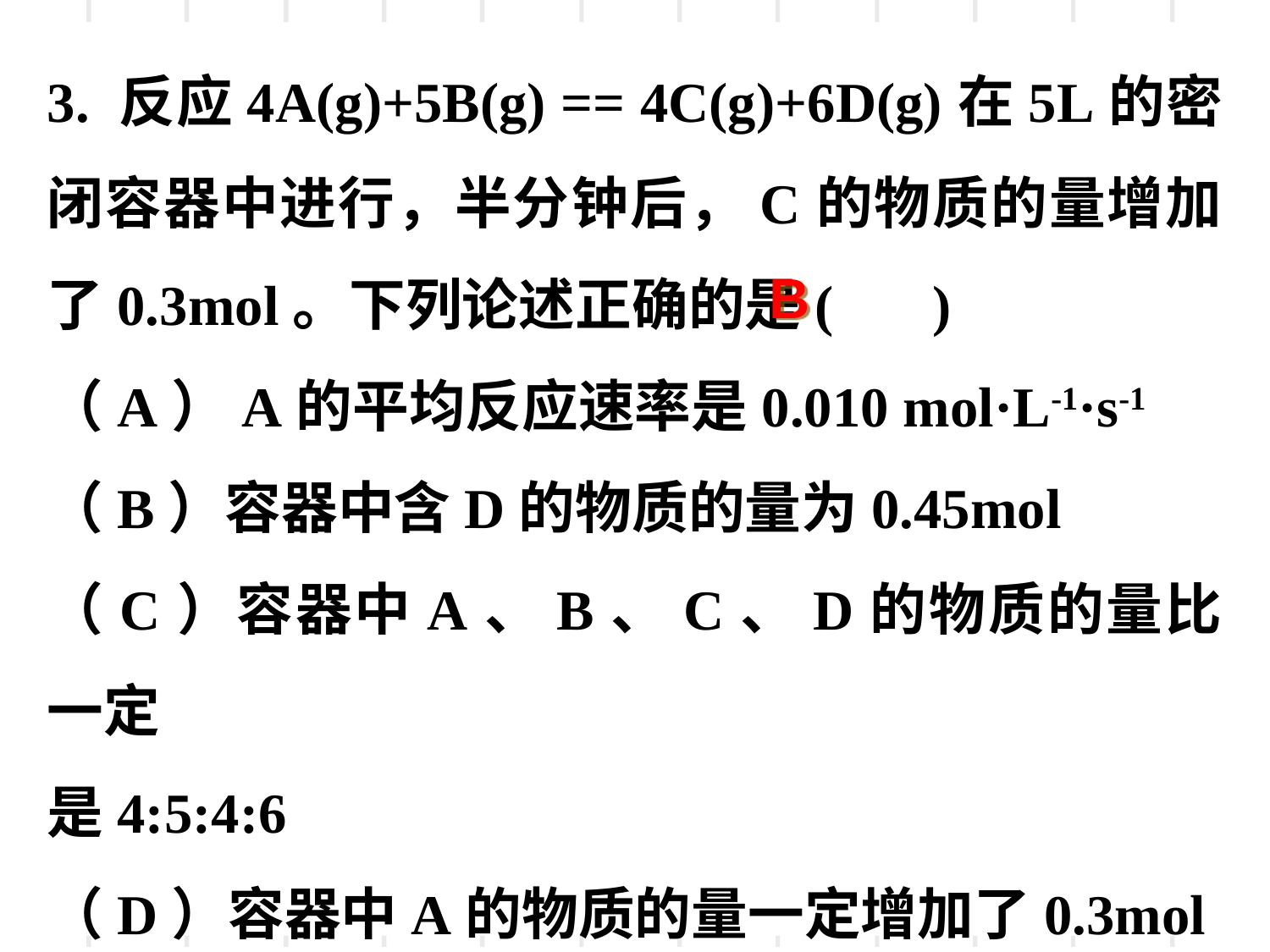

3. 反应4A(g)+5B(g) == 4C(g)+6D(g)在5L的密闭容器中进行，半分钟后，C的物质的量增加了0.3mol。下列论述正确的是(       )
（A）A的平均反应速率是0.010 mol·L-1·s-1
（B）容器中含D的物质的量为0.45mol
（C）容器中A、B、C、D的物质的量比一定
是4:5:4:6
（D）容器中A的物质的量一定增加了0.3mol
B